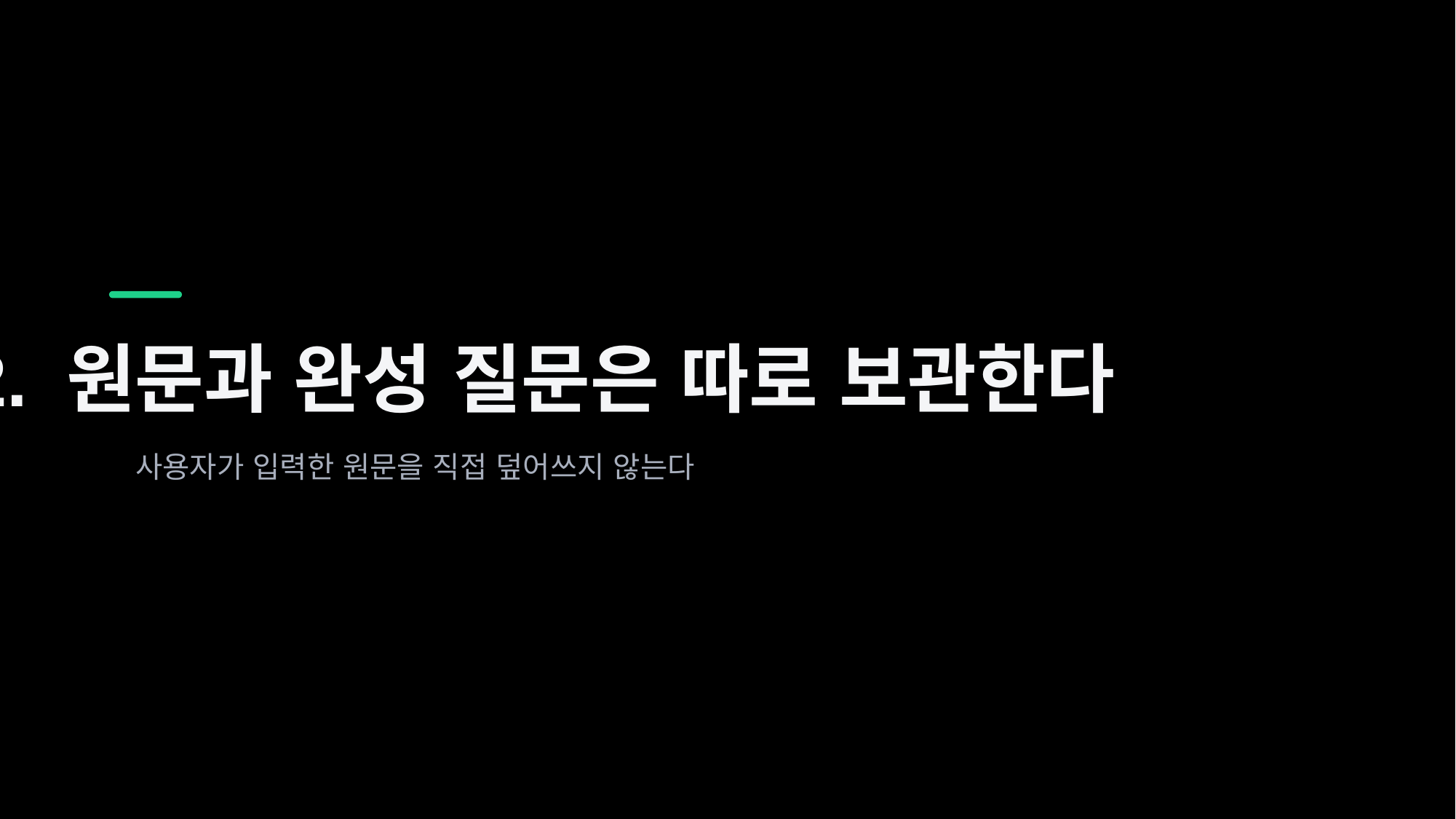

2. 원문과 완성 질문은 따로 보관한다
사용자가 입력한 원문을 직접 덮어쓰지 않는다